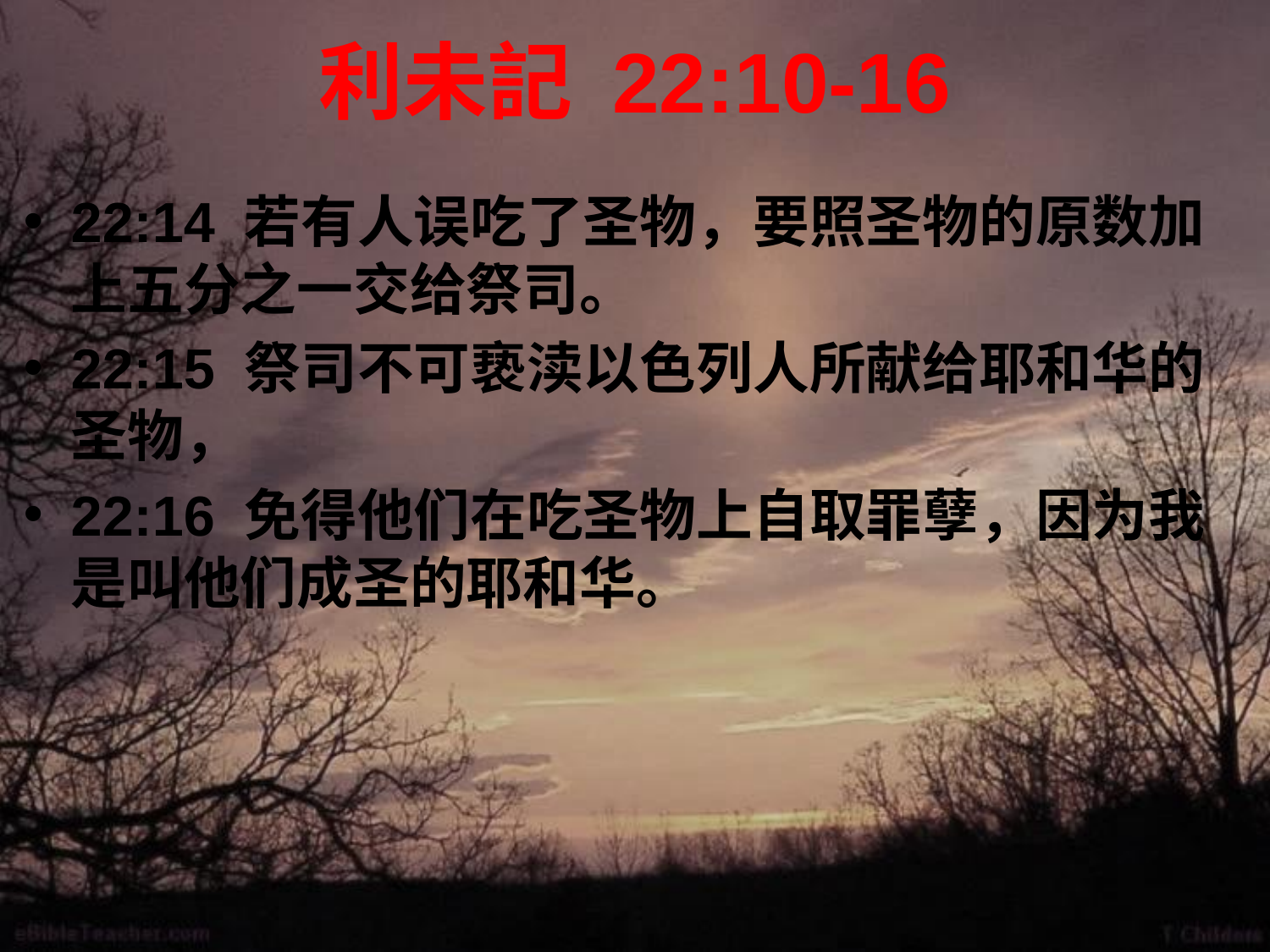

# 利未記 22:10-16
22:14 若有人误吃了圣物，要照圣物的原数加上五分之一交给祭司。
22:15 祭司不可亵渎以色列人所献给耶和华的圣物，
22:16 免得他们在吃圣物上自取罪孽，因为我是叫他们成圣的耶和华。